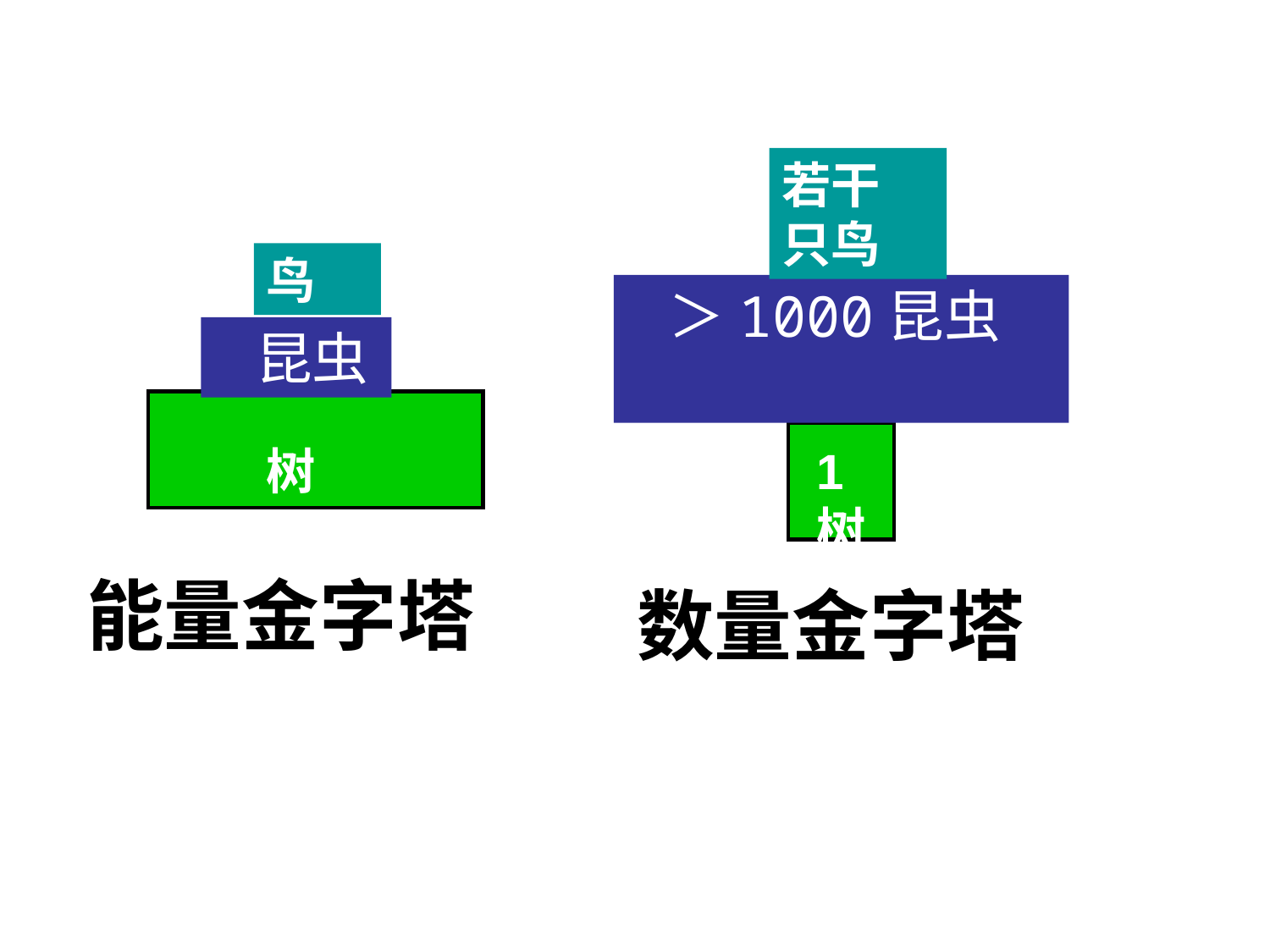

若干
只鸟
＞1000昆虫

鸟
昆虫

树
1树
1树
能量金字塔
数量金字塔